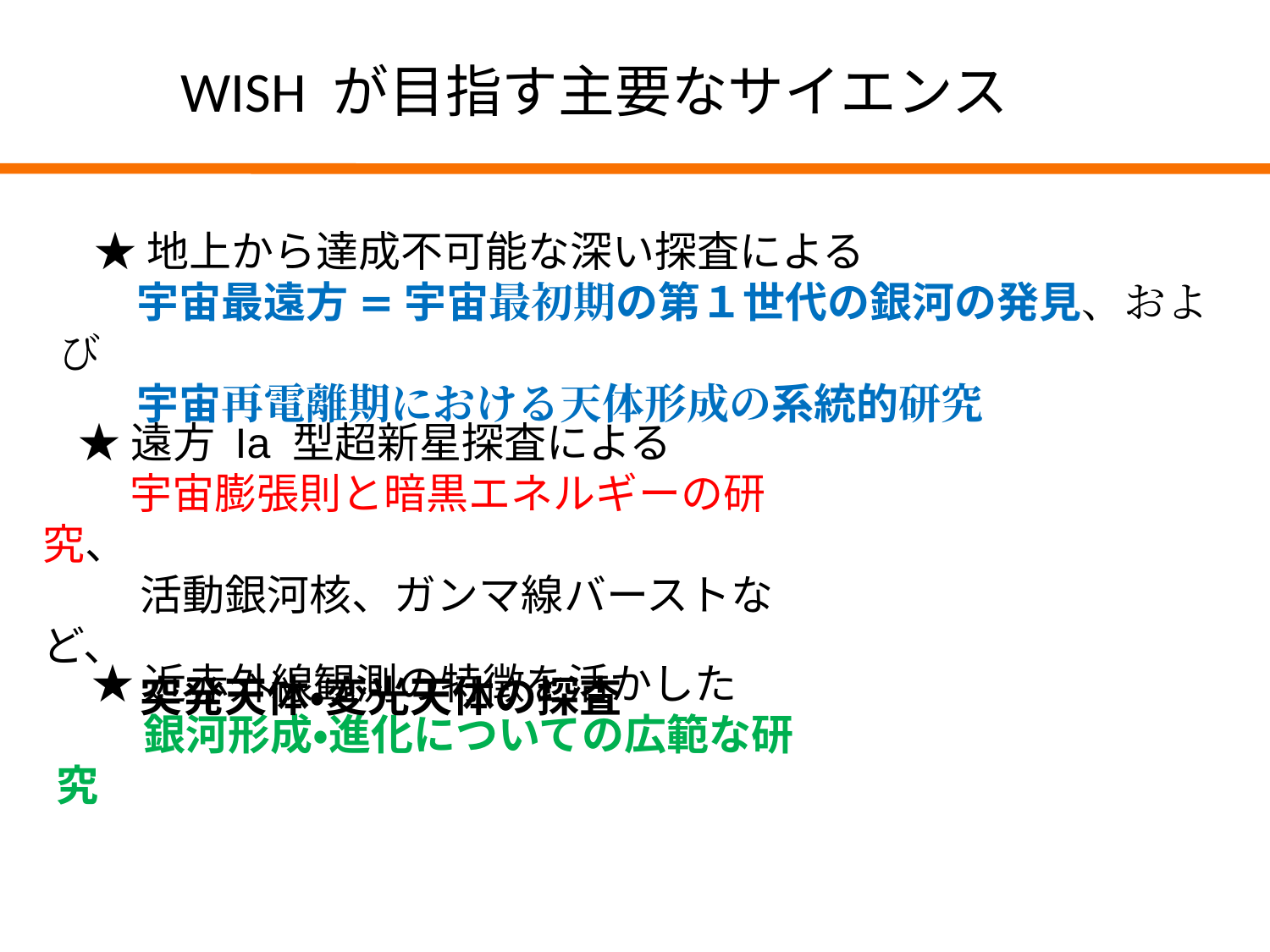

WISH が目指す主要なサイエンス
★地上から達成不可能な深い探査による
　宇宙最遠方=宇宙最初期の第１世代の銀河の発見、および
　宇宙再電離期における天体形成の系統的研究
★遠方 Ia 型超新星探査による
　 宇宙膨張則と暗黒エネルギーの研究、
 　活動銀河核、ガンマ線バーストなど、
 　突発天体・変光天体の探査
★近赤外線観測の特徴を活かした
　 銀河形成・進化についての広範な研究